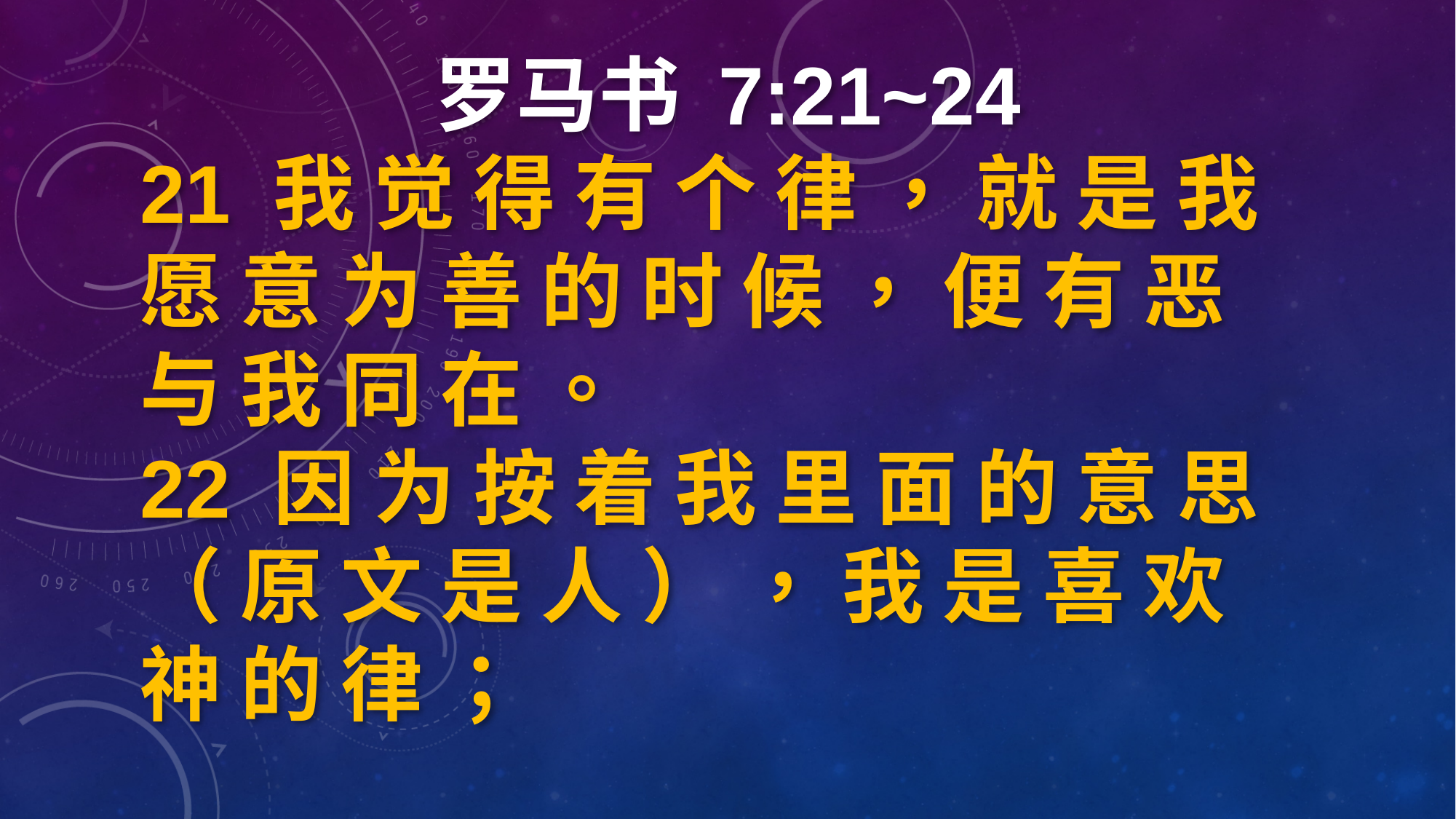

罗马书 7:21~24
21 我 觉 得 有 个 律 ， 就 是 我 愿 意 为 善 的 时 候 ， 便 有 恶 与 我 同 在 。
22 因 为 按 着 我 里 面 的 意 思 （ 原 文 是 人 ） ， 我 是 喜 欢 神 的 律 ；